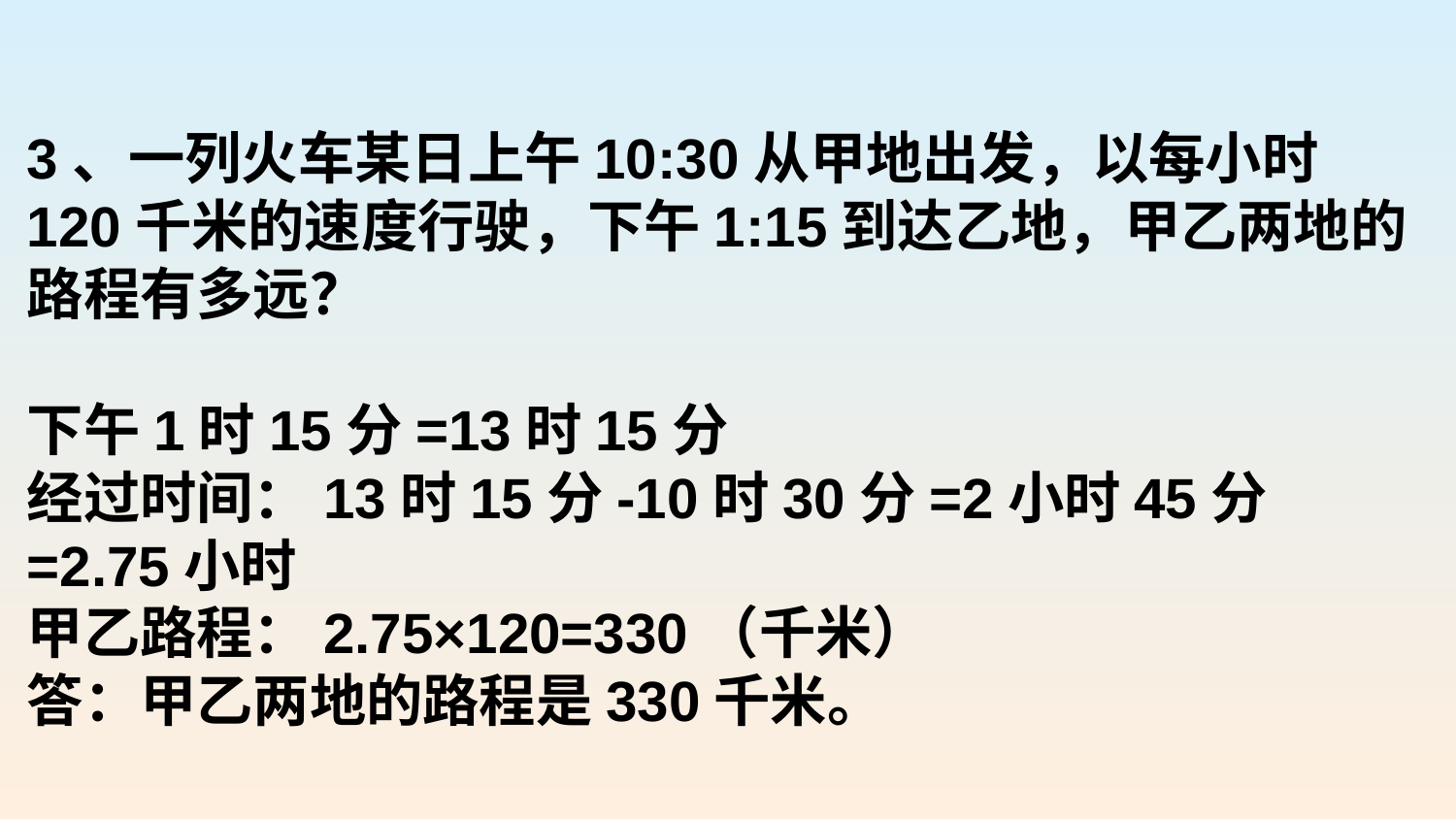

3、一列火车某日上午10:30从甲地出发，以每小时120千米的速度行驶，下午1:15到达乙地，甲乙两地的路程有多远？

下午1时15分=13时15分
经过时间：13时15分-10时30分=2小时45分=2.75小时
甲乙路程：2.75×120=330（千米）
答：甲乙两地的路程是330千米。